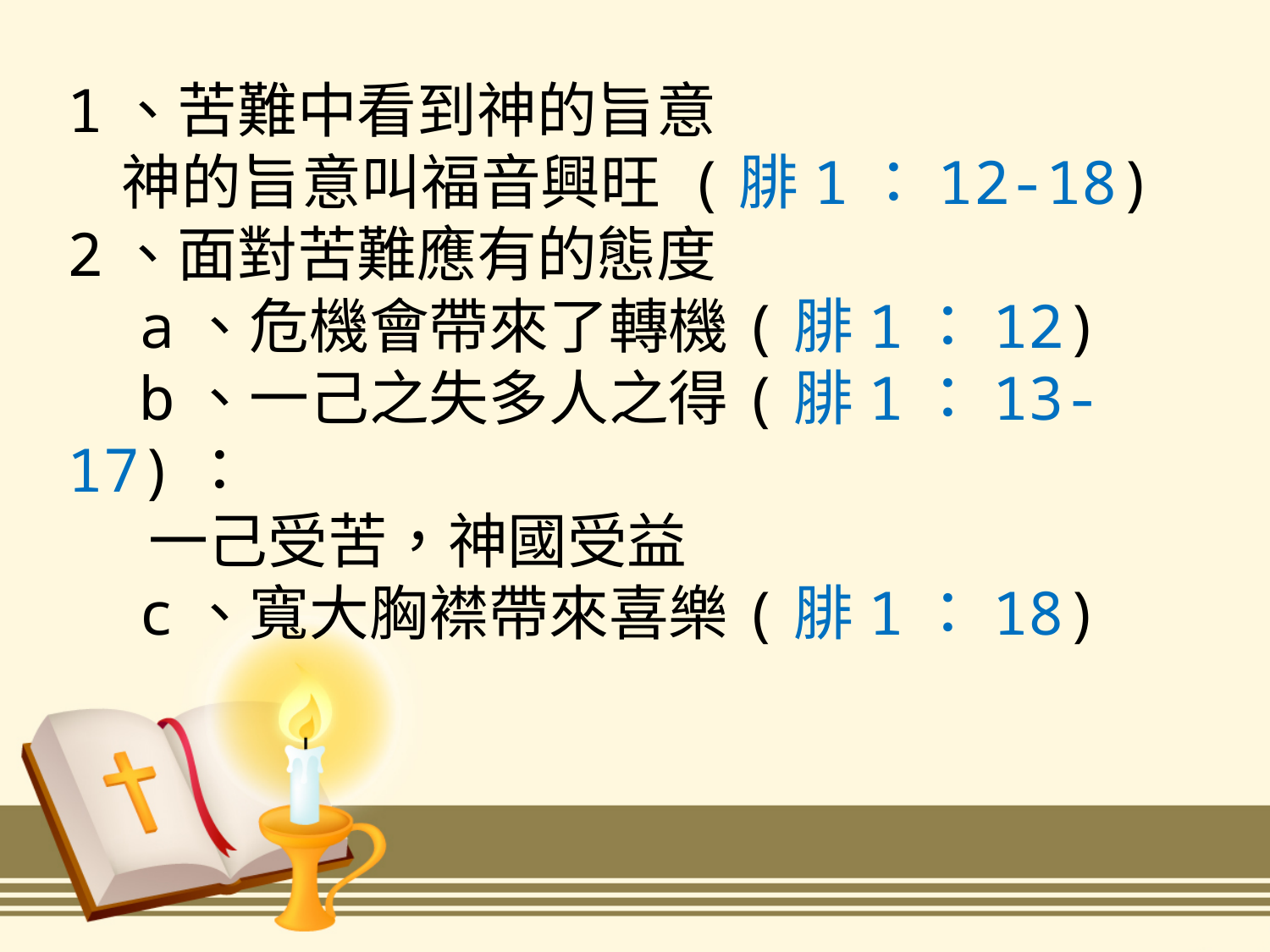

1、苦難中看到神的旨意
   神的旨意叫福音興旺 (腓1：12-18)
2、面對苦難應有的態度
  a、危機會帶來了轉機(腓1：12)
  b、一己之失多人之得(腓1：13-17)：
     一己受苦，神國受益
  c、寬大胸襟帶來喜樂(腓1：18)